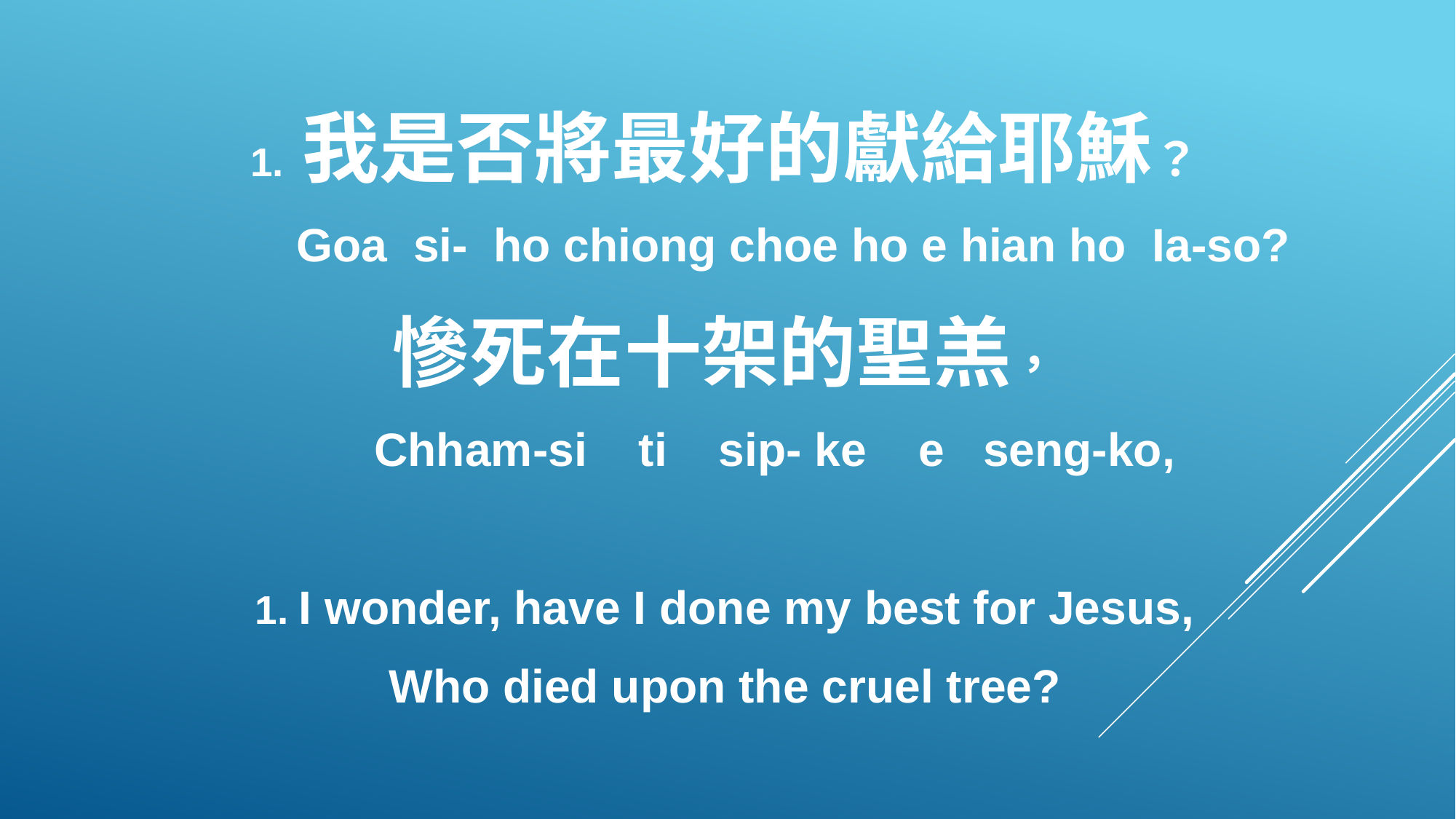

1. 我是否將最好的獻給耶穌？
            Goa  si-  ho chiong choe ho e hian ho  Ia-so?
慘死在十架的聖羔，
                  Chham-si    ti    sip- ke    e   seng-ko,

1. I wonder, have I done my best for Jesus,
Who died upon the cruel tree?